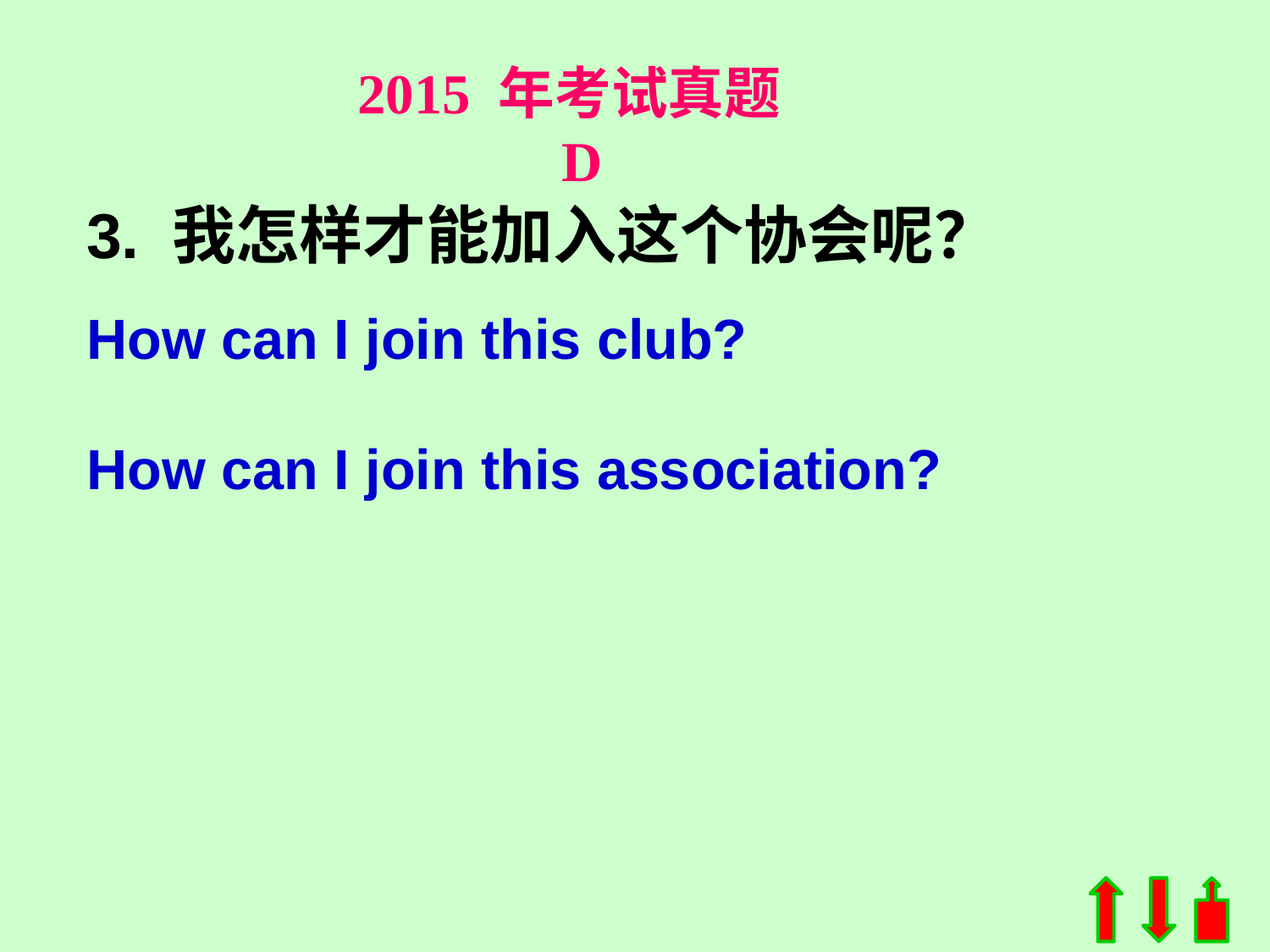

2015 年考试真题   D
3. 我怎样才能加入这个协会呢？
How can I join this club?
How can I join this association?